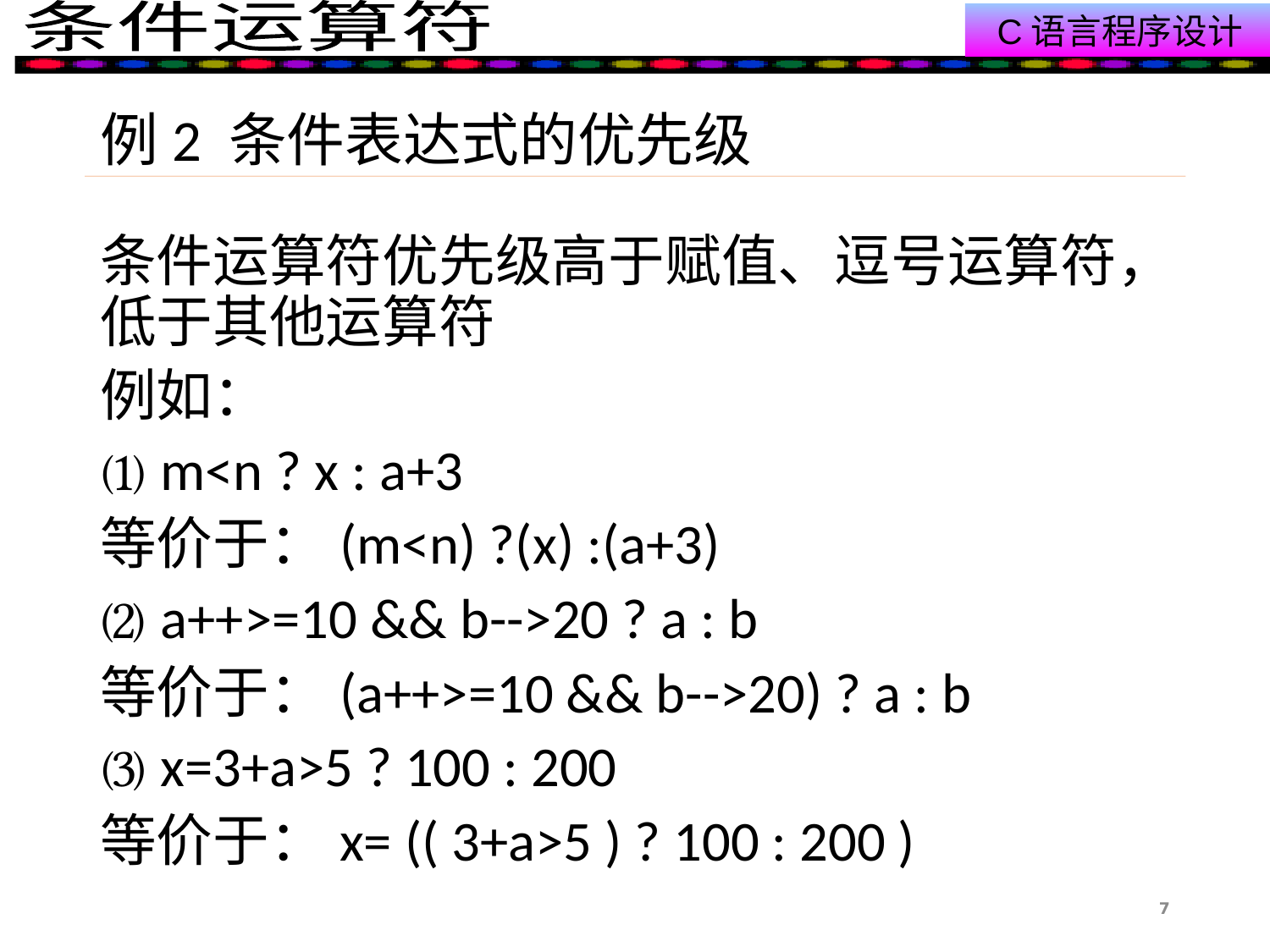

# 例2 条件表达式的优先级
条件运算符优先级高于赋值、逗号运算符，低于其他运算符
例如：
⑴ m<n ? x : a+3
等价于：(m<n) ?(x) :(a+3)
⑵ a++>=10 && b-->20 ? a : b
等价于：(a++>=10 && b-->20) ? a : b
⑶ x=3+a>5 ? 100 : 200
等价于：x= (( 3+a>5 ) ? 100 : 200 )
7